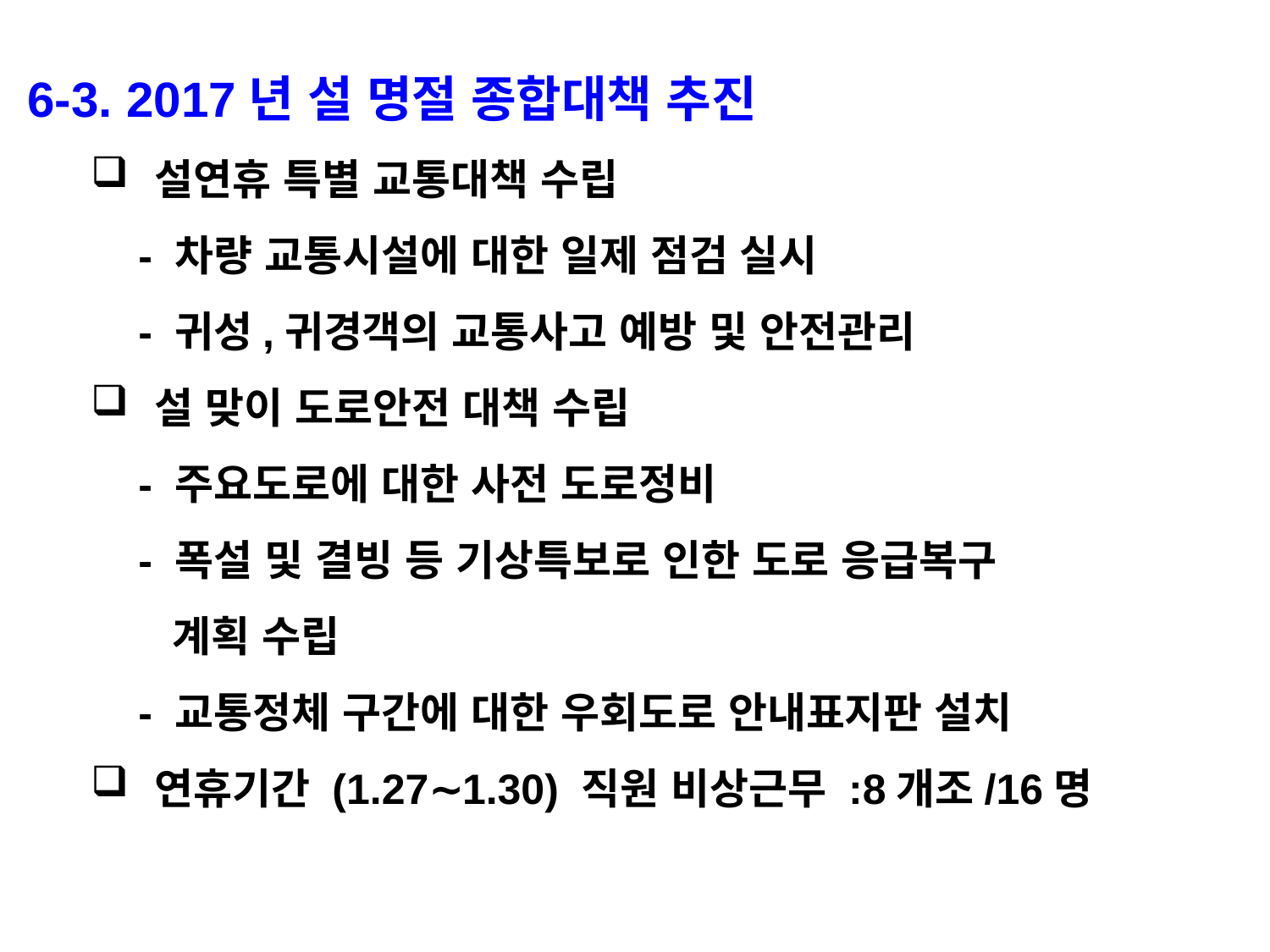

6-3. 2017년 설 명절 종합대책 추진
설연휴 특별 교통대책 수립
    - 차량 교통시설에 대한 일제 점검 실시
    - 귀성,귀경객의 교통사고 예방 및 안전관리
설 맞이 도로안전 대책 수립
    - 주요도로에 대한 사전 도로정비
    - 폭설 및 결빙 등 기상특보로 인한 도로 응급복구
      계획 수립
    - 교통정체 구간에 대한 우회도로 안내표지판 설치
연휴기간 (1.27∼1.30) 직원 비상근무 :8개조/16명